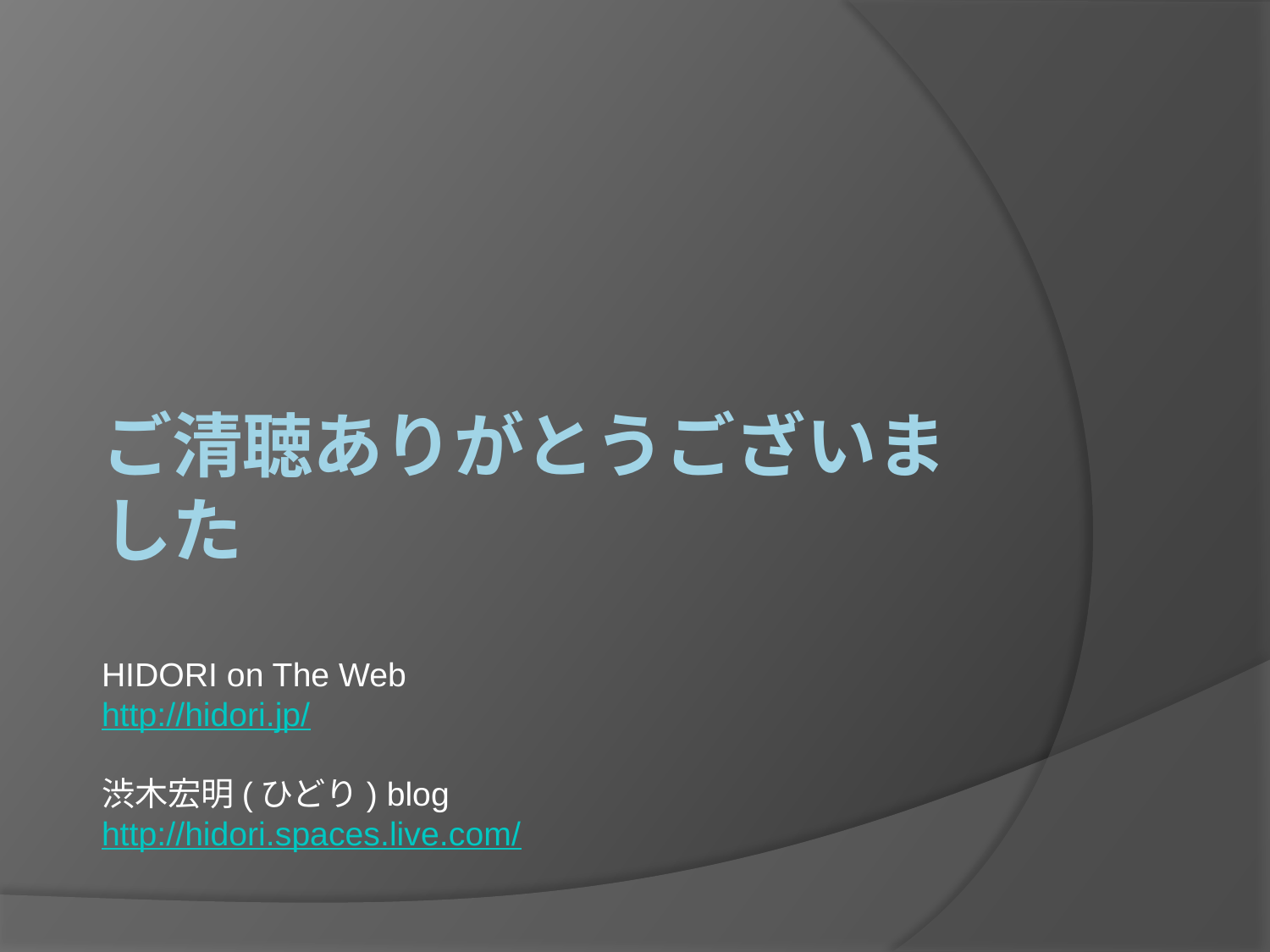

# ご清聴ありがとうございました
HIDORI on The Web
http://hidori.jp/
渋木宏明(ひどり) blog
http://hidori.spaces.live.com/